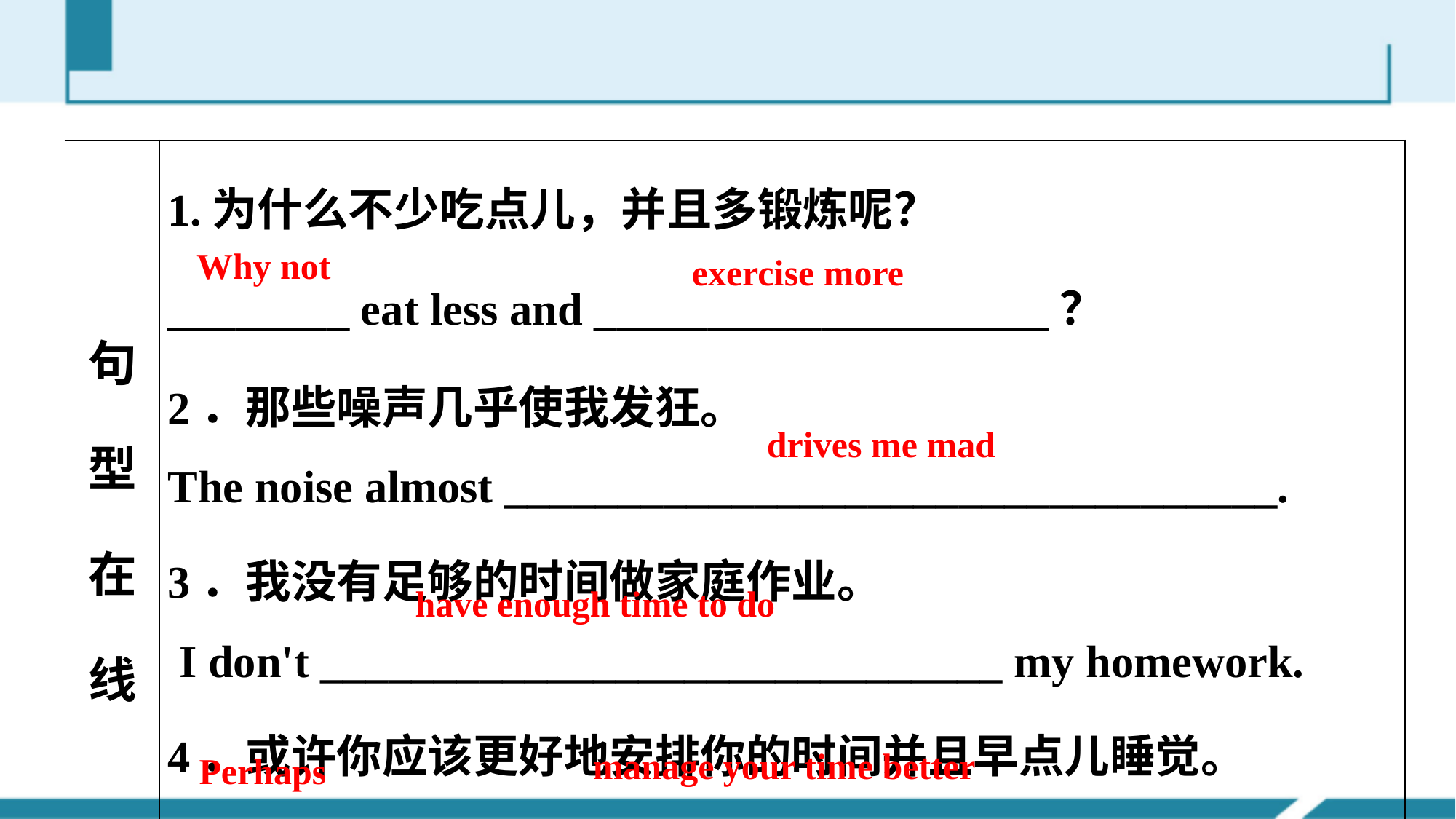

#
| 句型在线 | 1.为什么不少吃点儿，并且多锻炼呢？ \_\_\_\_\_\_\_\_ eat less and \_\_\_\_\_\_\_\_\_\_\_\_\_\_\_\_\_\_\_\_？ 2．那些噪声几乎使我发狂。 The noise almost \_\_\_\_\_\_\_\_\_\_\_\_\_\_\_\_\_\_\_\_\_\_\_\_\_\_\_\_\_\_\_\_\_\_. 3．我没有足够的时间做家庭作业。 I don't \_\_\_\_\_\_\_\_\_\_\_\_\_\_\_\_\_\_\_\_\_\_\_\_\_\_\_\_\_\_ my homework. 4．或许你应该更好地安排你的时间并且早点儿睡觉。 \_\_\_\_\_\_\_\_ you should \_\_\_\_\_\_\_\_\_\_\_\_\_\_\_\_\_ and go to bed earlier. |
| --- | --- |
exercise more
Why not
drives me mad
have enough time to do
manage your time better
Perhaps